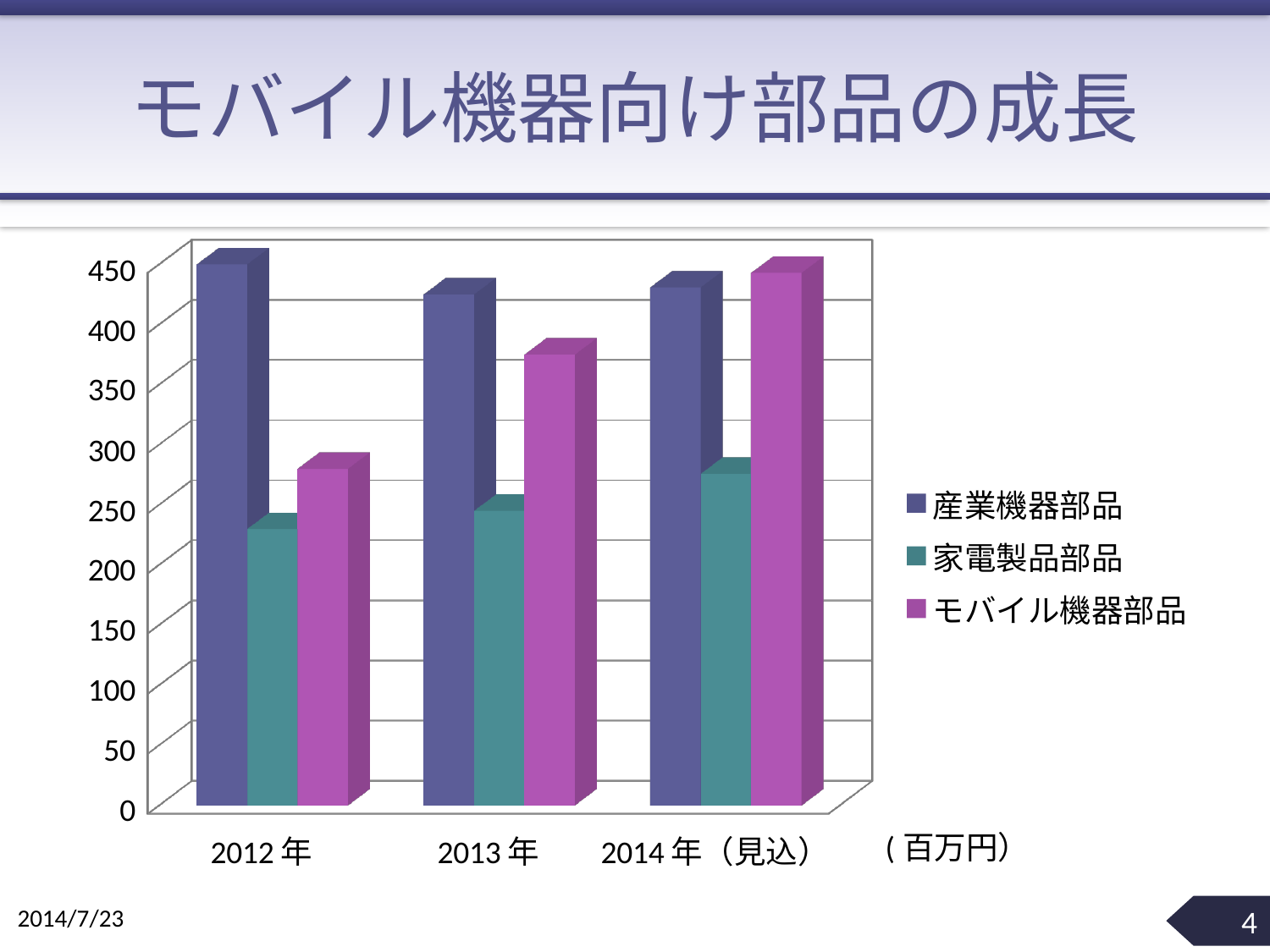

# モバイル機器向け部品の成長

[unsupported chart]

(百万円）
2014/7/23
4